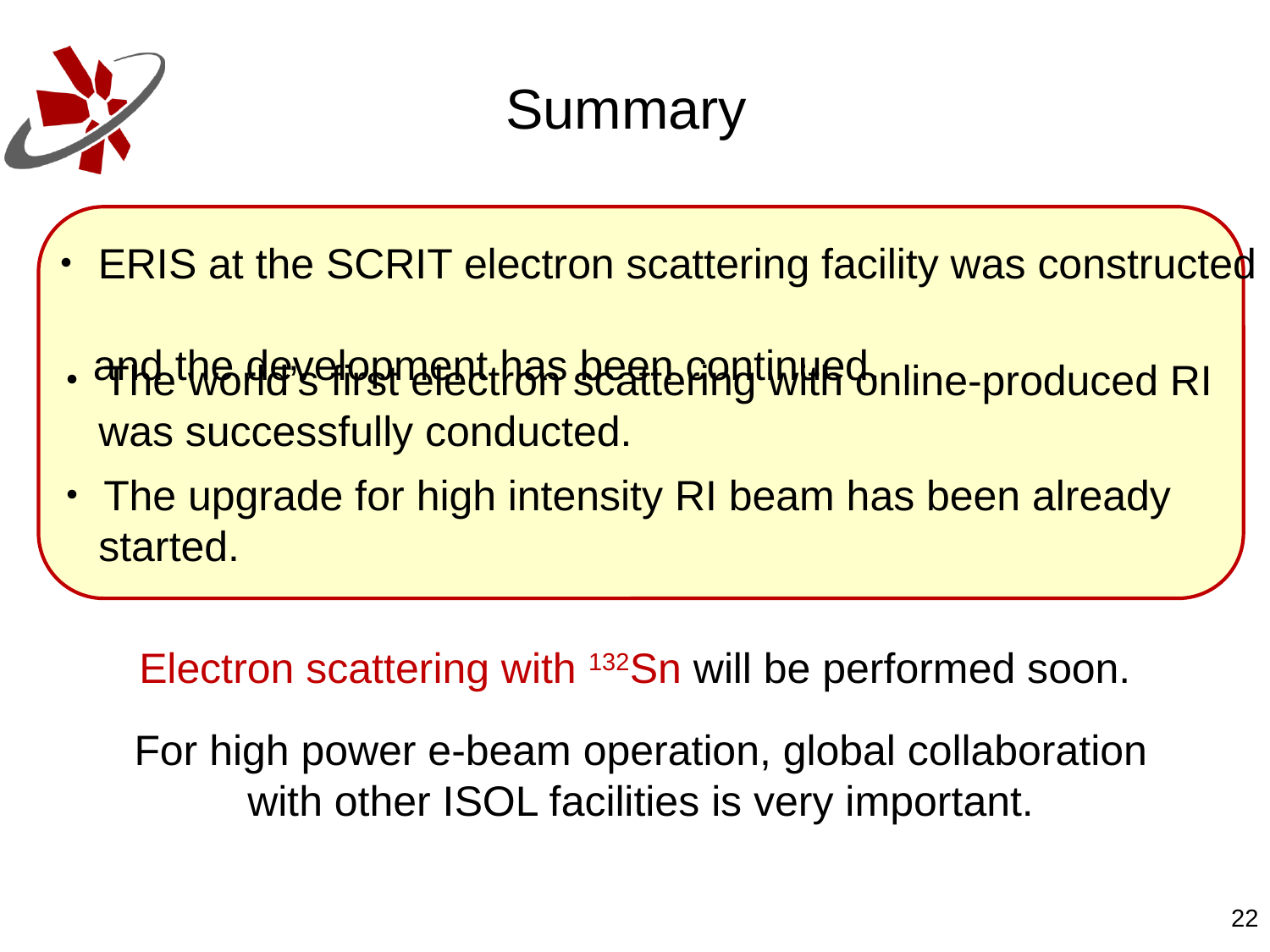

Summary

・ERIS at the SCRIT electron scattering facility was constructed
    and the development has been continued.
・The world’s first electron scattering with online-produced RI
    was successfully conducted.
・The upgrade for high intensity RI beam has been already
    started.
Electron scattering with 132Sn will be performed soon.
For high power e-beam operation, global collaboration with other ISOL facilities is very important.
22